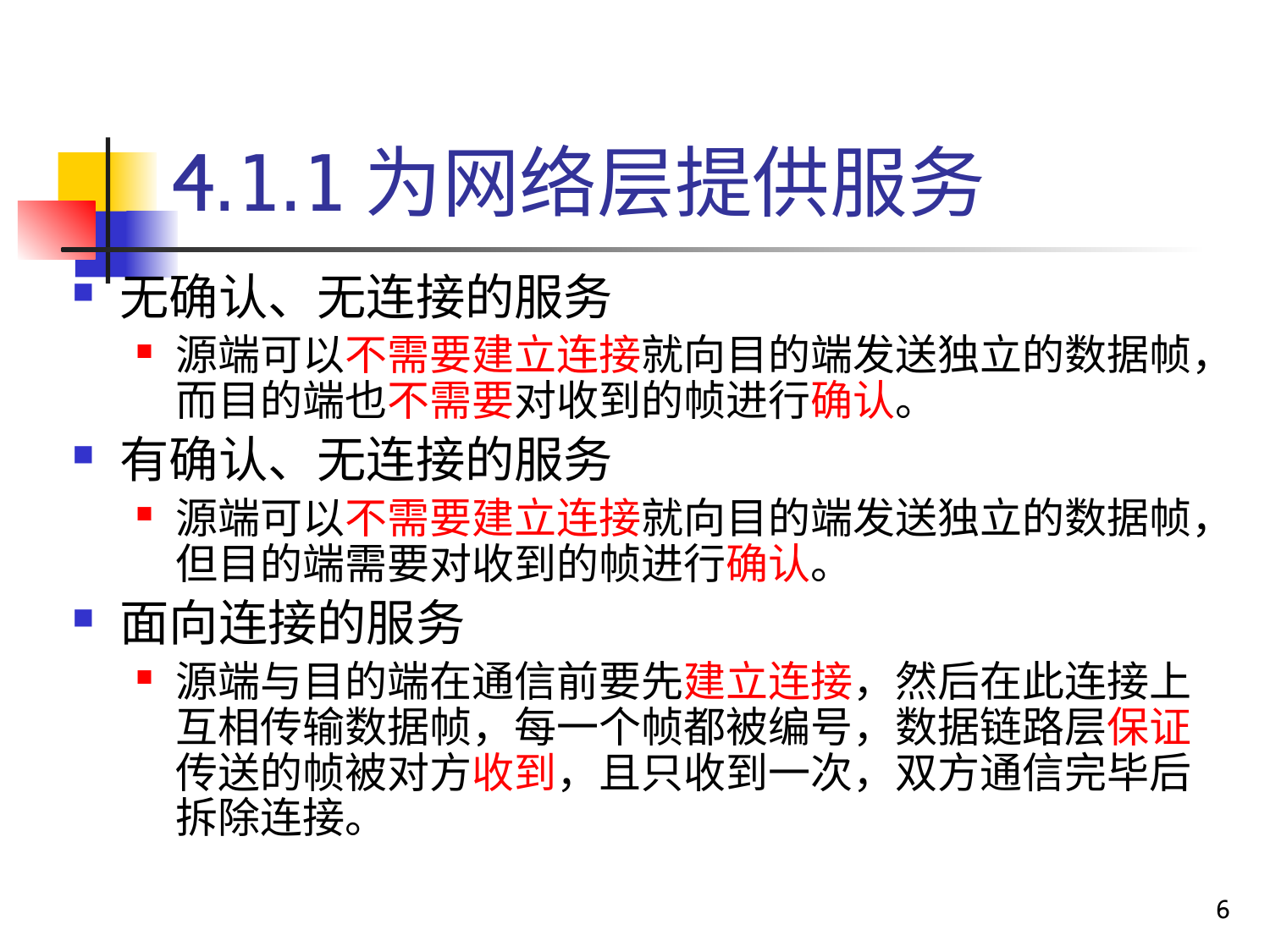

# 4.1.1为网络层提供服务
无确认、无连接的服务
源端可以不需要建立连接就向目的端发送独立的数据帧，而目的端也不需要对收到的帧进行确认。
有确认、无连接的服务
源端可以不需要建立连接就向目的端发送独立的数据帧，但目的端需要对收到的帧进行确认。
面向连接的服务
源端与目的端在通信前要先建立连接，然后在此连接上互相传输数据帧，每一个帧都被编号，数据链路层保证传送的帧被对方收到，且只收到一次，双方通信完毕后拆除连接。
6